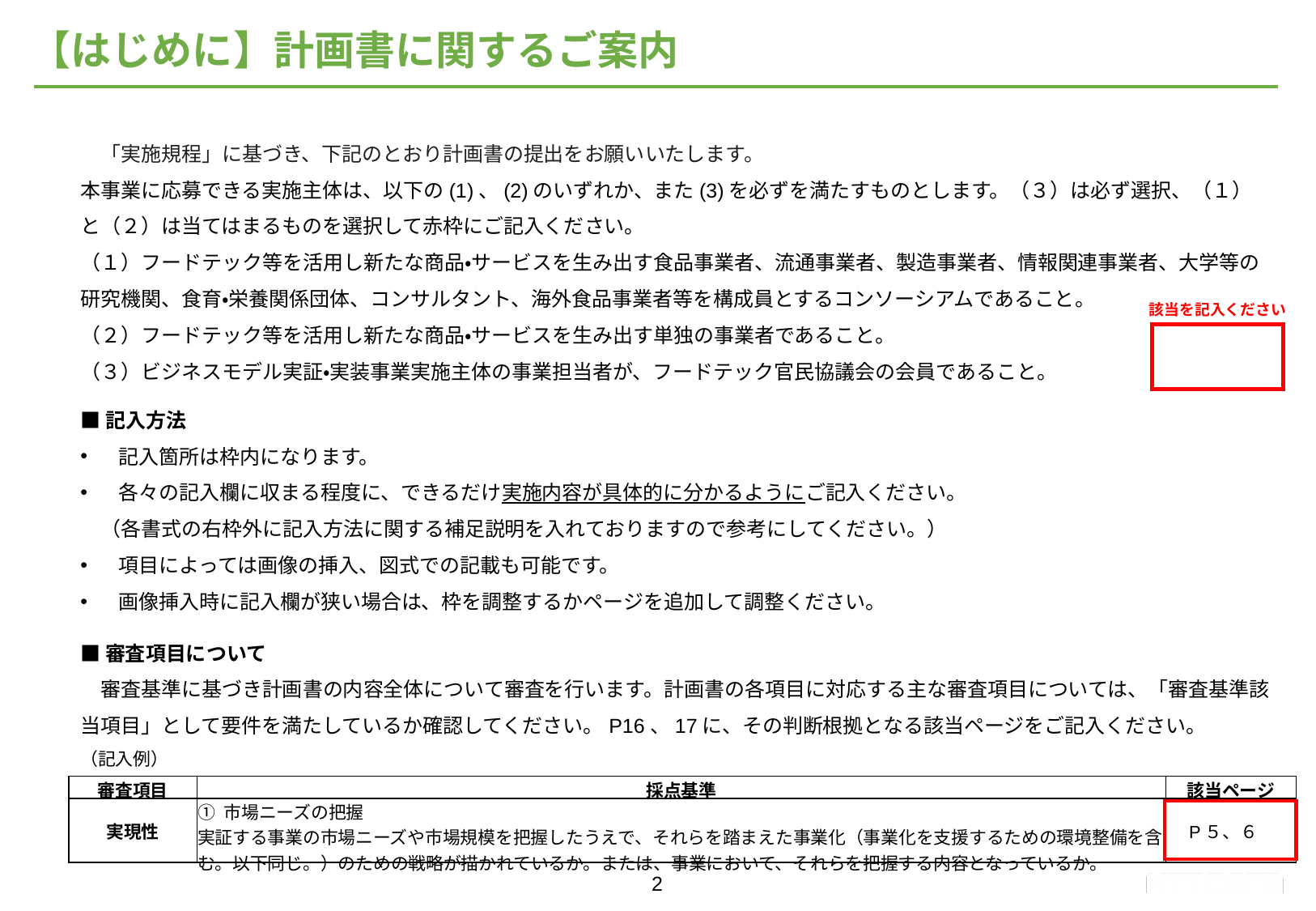

# 【はじめに】計画書に関するご案内
　「実施規程」に基づき、下記のとおり計画書の提出をお願いいたします。
本事業に応募できる実施主体は、以下の(1)、(2)のいずれか、また(3)を必ずを満たすものとします。（３）は必ず選択、（１）と（２）は当てはまるものを選択して赤枠にご記入ください。
（１）フードテック等を活用し新たな商品・サービスを生み出す食品事業者、流通事業者、製造事業者、情報関連事業者、大学等の研究機関、食育・栄養関係団体、コンサルタント、海外食品事業者等を構成員とするコンソーシアムであること。
（２）フードテック等を活用し新たな商品・サービスを生み出す単独の事業者であること。
（３）ビジネスモデル実証・実装事業実施主体の事業担当者が、フードテック官民協議会の会員であること。
該当を記入ください

■記入方法
記入箇所は枠内になります。
各々の記入欄に収まる程度に、できるだけ実施内容が具体的に分かるようにご記入ください。
　（各書式の右枠外に記入方法に関する補足説明を入れておりますので参考にしてください。）
項目によっては画像の挿入、図式での記載も可能です。
画像挿入時に記入欄が狭い場合は、枠を調整するかページを追加して調整ください。
■審査項目について
　審査基準に基づき計画書の内容全体について審査を行います。計画書の各項目に対応する主な審査項目については、「審査基準該当項目」として要件を満たしているか確認してください。P16、17に、その判断根拠となる該当ページをご記入ください。
（記入例）
| 審査項目 | 採点基準 | 該当ページ |
| --- | --- | --- |
| 実現性 | ① 市場ニーズの把握 実証する事業の市場ニーズや市場規模を把握したうえで、それらを踏まえた事業化（事業化を支援するための環境整備を含む。以下同じ。）のための戦略が描かれているか。または、事業において、それらを把握する内容となっているか。 | P５、６ |